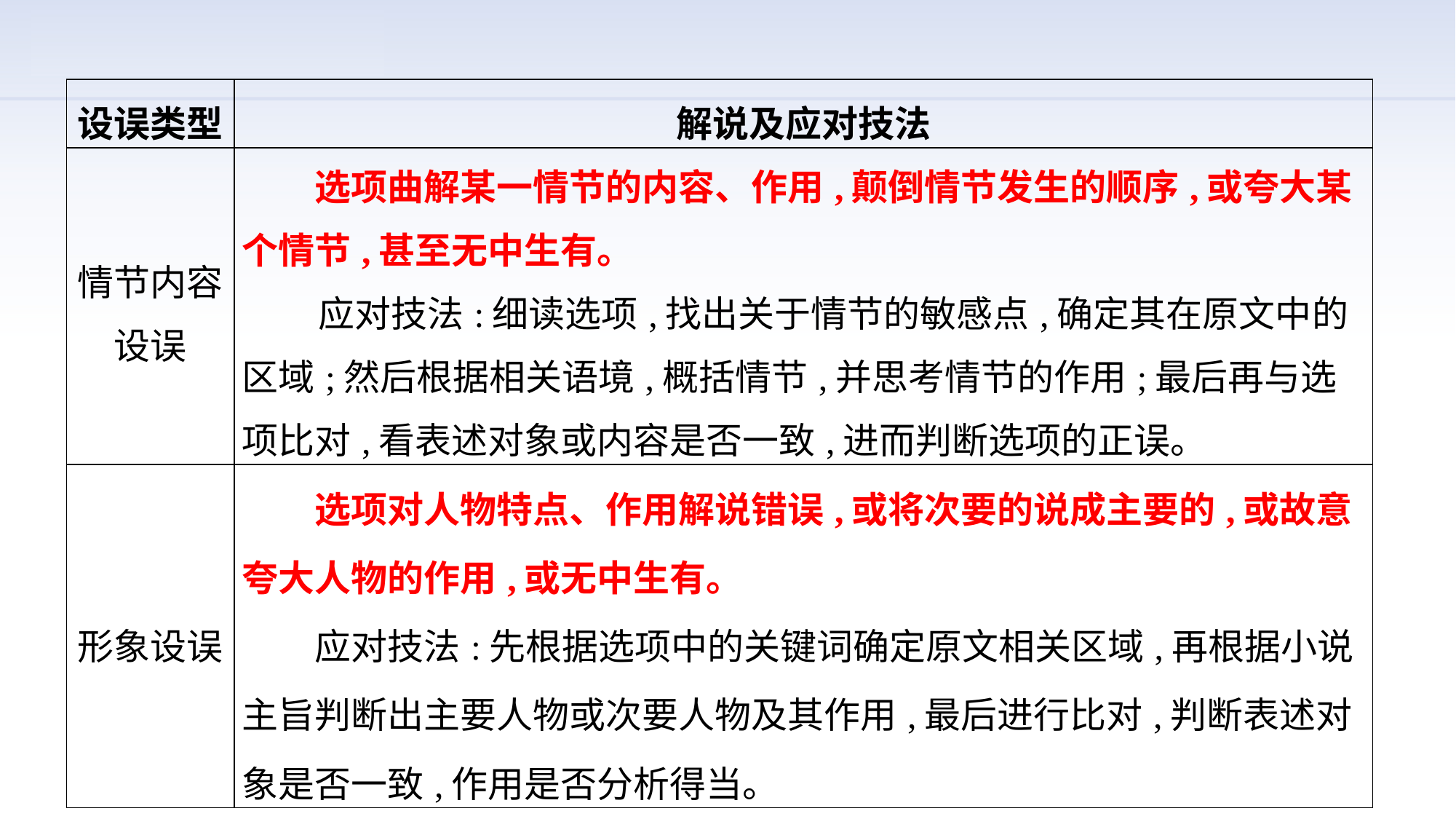

| 设误类型 | 解说及应对技法 |
| --- | --- |
| 情节内容设误 | 选项曲解某一情节的内容、作用,颠倒情节发生的顺序,或夸大某个情节,甚至无中生有。 应对技法:细读选项,找出关于情节的敏感点,确定其在原文中的区域;然后根据相关语境,概括情节,并思考情节的作用;最后再与选项比对,看表述对象或内容是否一致,进而判断选项的正误。 |
| 形象设误 | 选项对人物特点、作用解说错误,或将次要的说成主要的,或故意夸大人物的作用,或无中生有。 　　应对技法:先根据选项中的关键词确定原文相关区域,再根据小说主旨判断出主要人物或次要人物及其作用,最后进行比对,判断表述对象是否一致,作用是否分析得当。 |